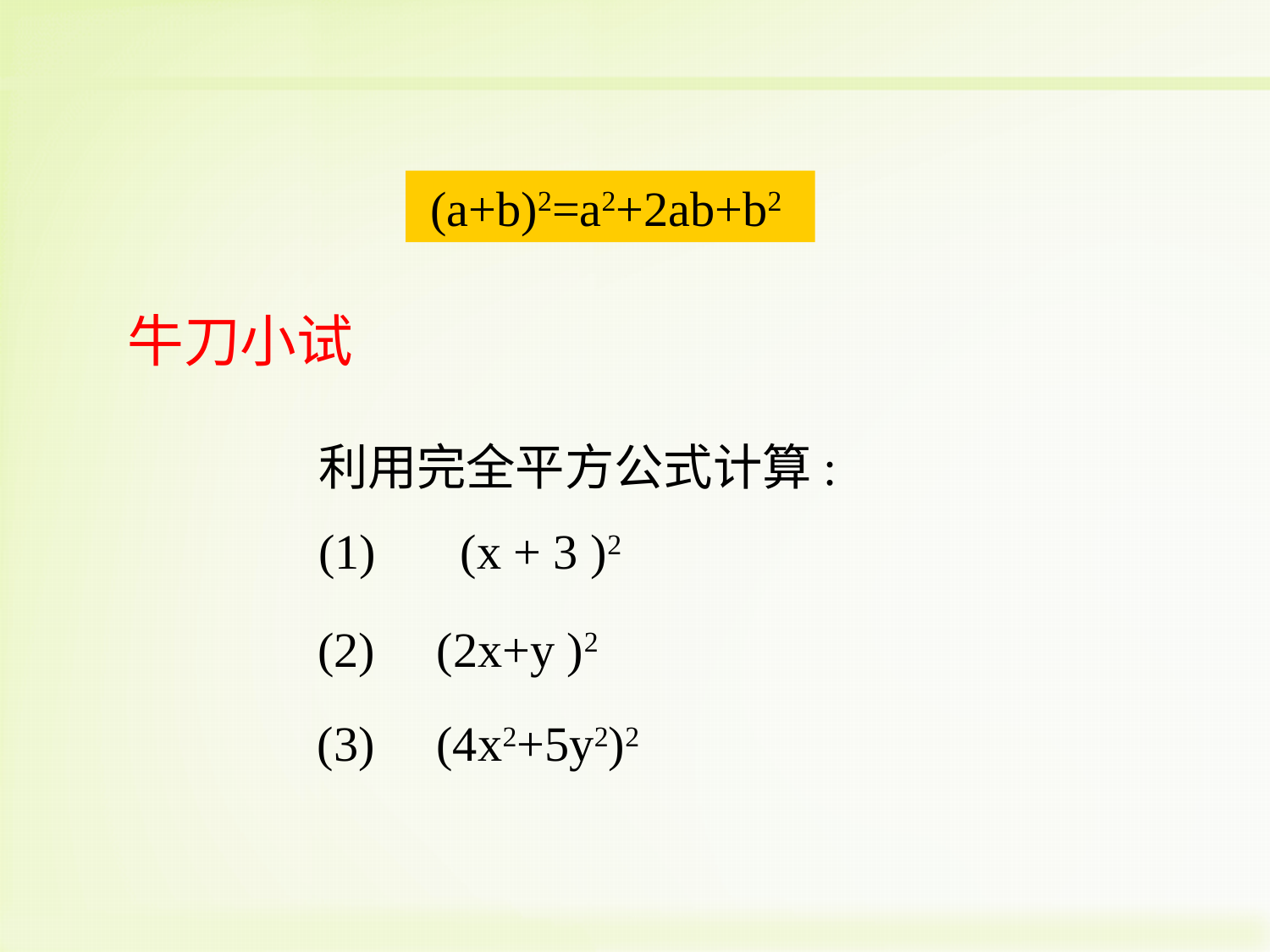

(a+b)2=a2+2ab+b2
牛刀小试
利用完全平方公式计算:
(1)　 (x + 3 )2
(2)     (2x+y )2
(3)     (4x2+5y2)2